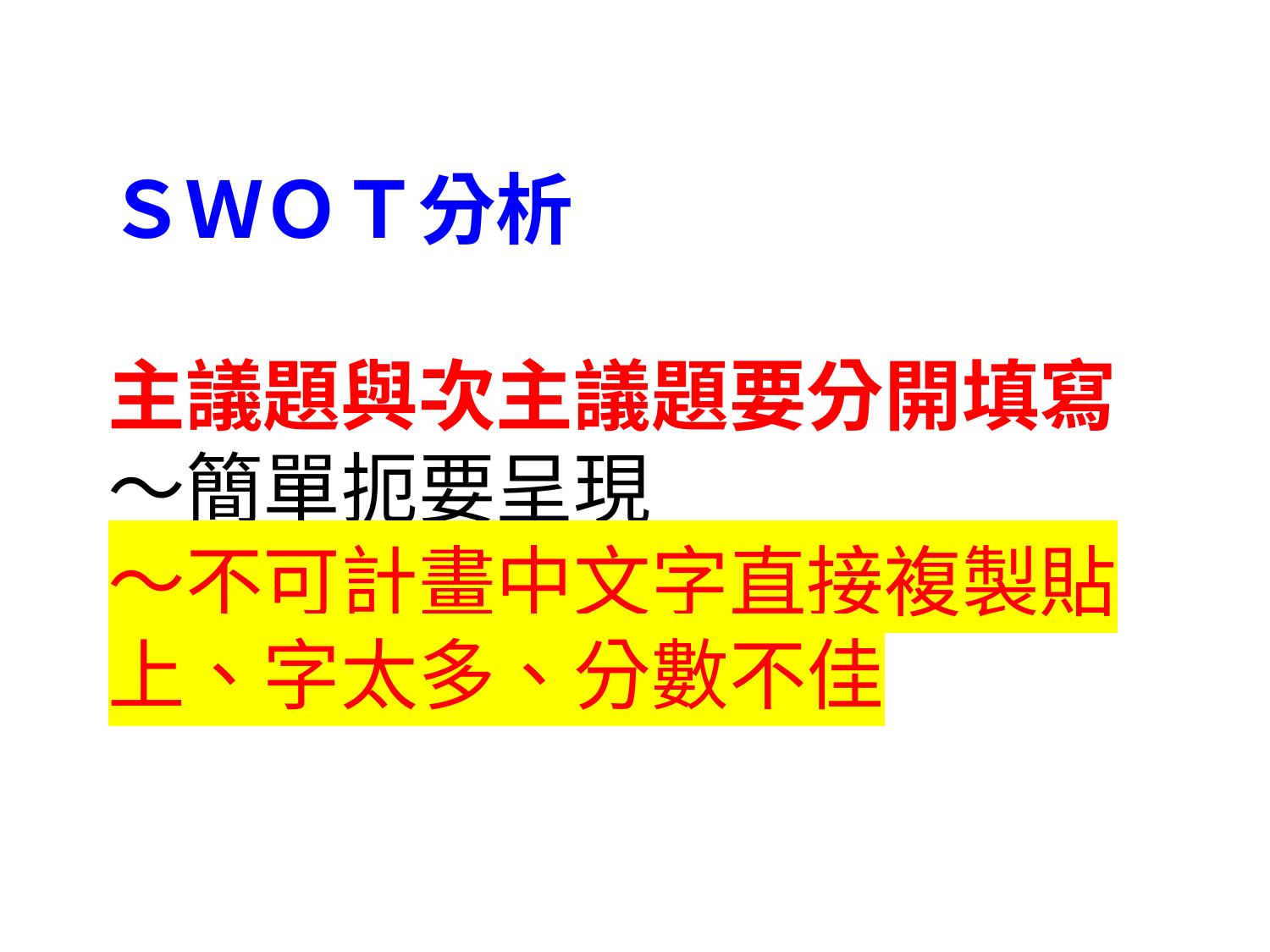

# ＳＷＯＴ分析 主議題與次主議題要分開填寫 ～簡單扼要呈現 ～不可計畫中文字直接複製貼上、字太多、分數不佳